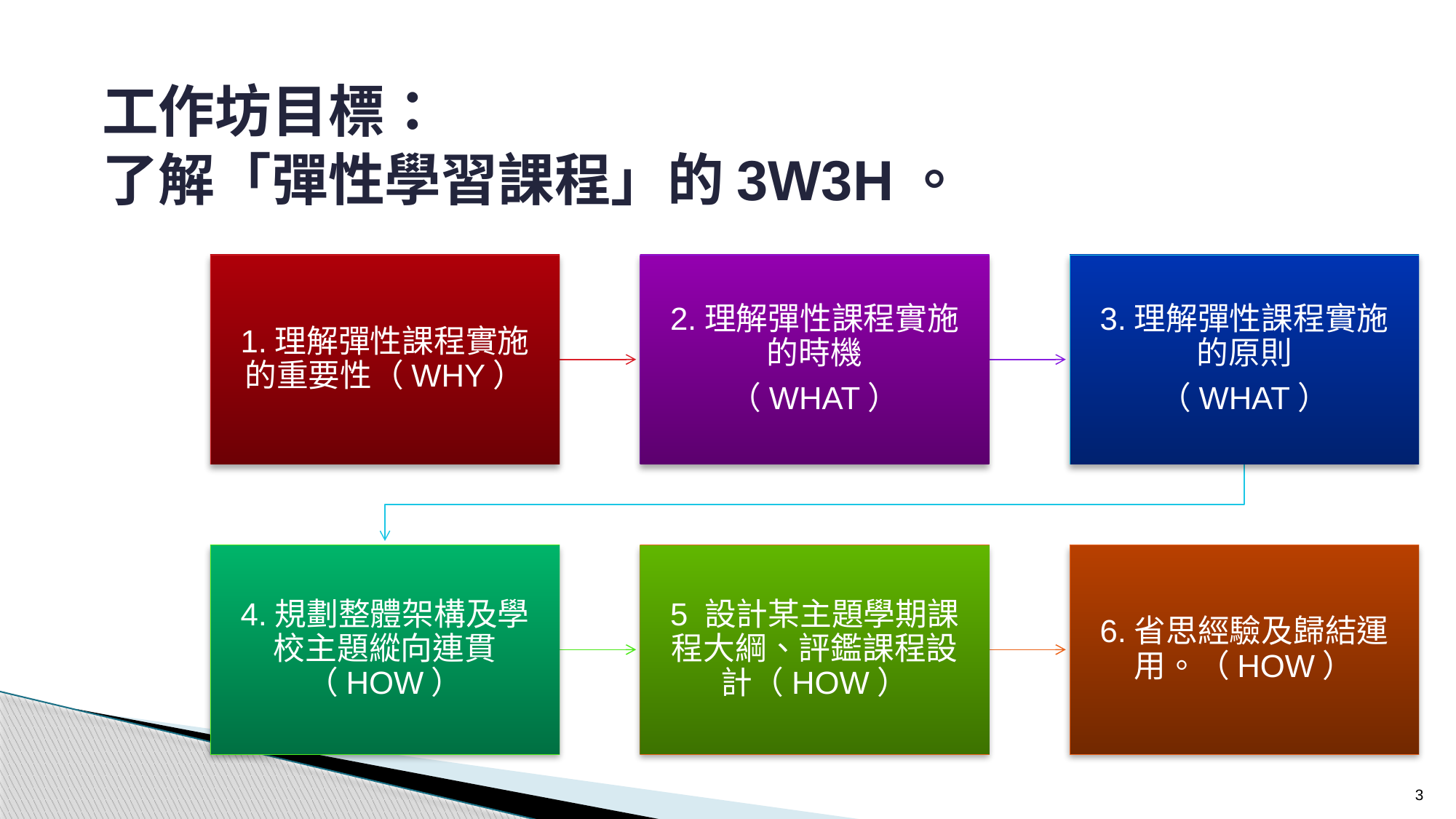

# 工作坊目標： 了解「彈性學習課程」的3W3H。

1.理解彈性課程實施的重要性（WHY）

2.理解彈性課程實施的時機
（WHAT）

3.理解彈性課程實施的原則
（WHAT）

4.規劃整體架構及學校主題縱向連貫（HOW）

5 設計某主題學期課程大綱、評鑑課程設計（HOW）
6.省思經驗及歸結運用。（HOW）
3